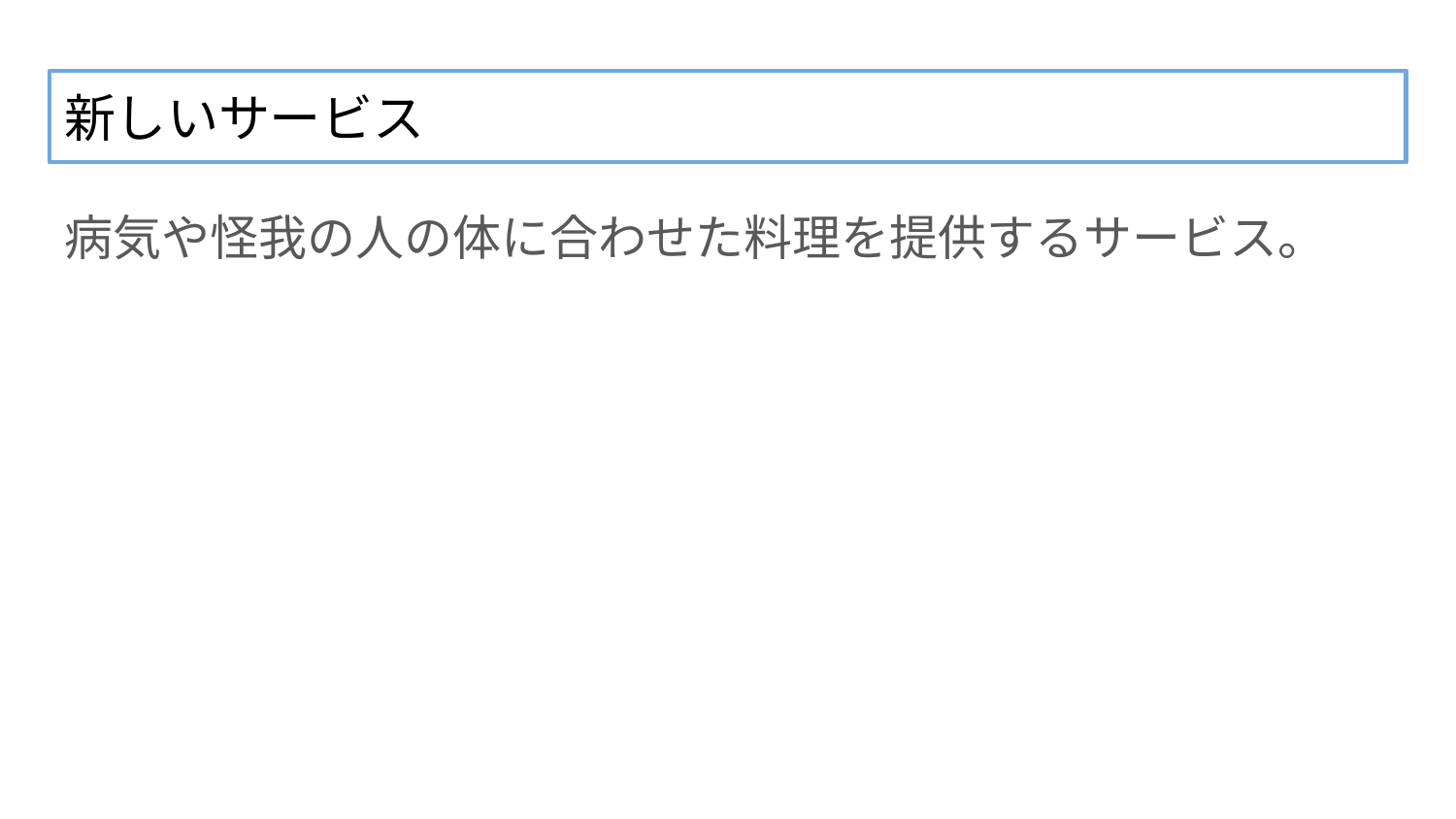

# 新しいサービス
病気や怪我の人の体に合わせた料理を提供するサービス。